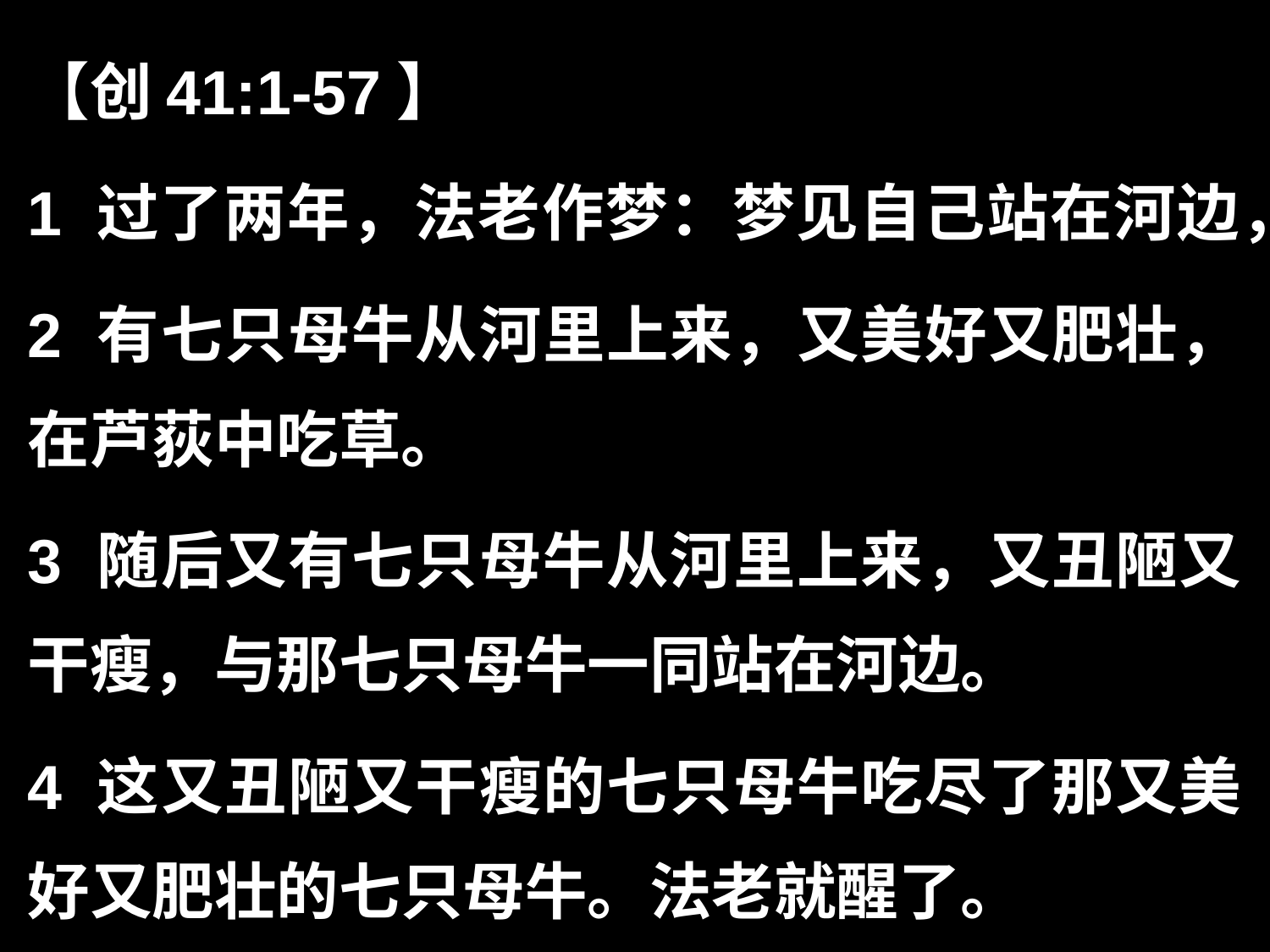

【创41:1-57】
1 过了两年，法老作梦：梦见自己站在河边，
2 有七只母牛从河里上来，又美好又肥壮，在芦荻中吃草。
3 随后又有七只母牛从河里上来，又丑陋又干瘦，与那七只母牛一同站在河边。
4 这又丑陋又干瘦的七只母牛吃尽了那又美好又肥壮的七只母牛。法老就醒了。